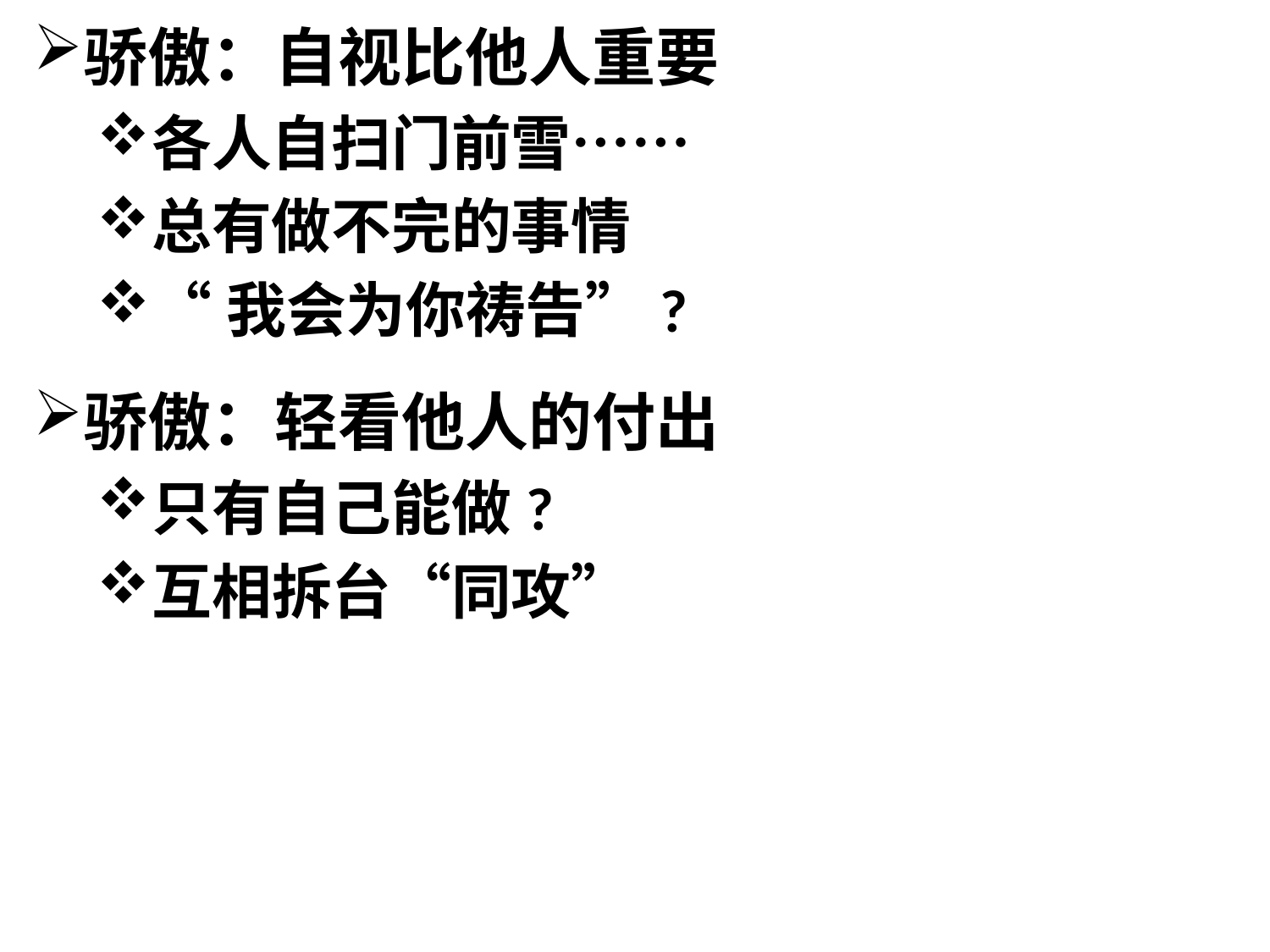

骄傲：自视比他人重要
各人自扫门前雪……
总有做不完的事情
“我会为你祷告”?

骄傲：轻看他人的付出
只有自己能做?
互相拆台“同攻”